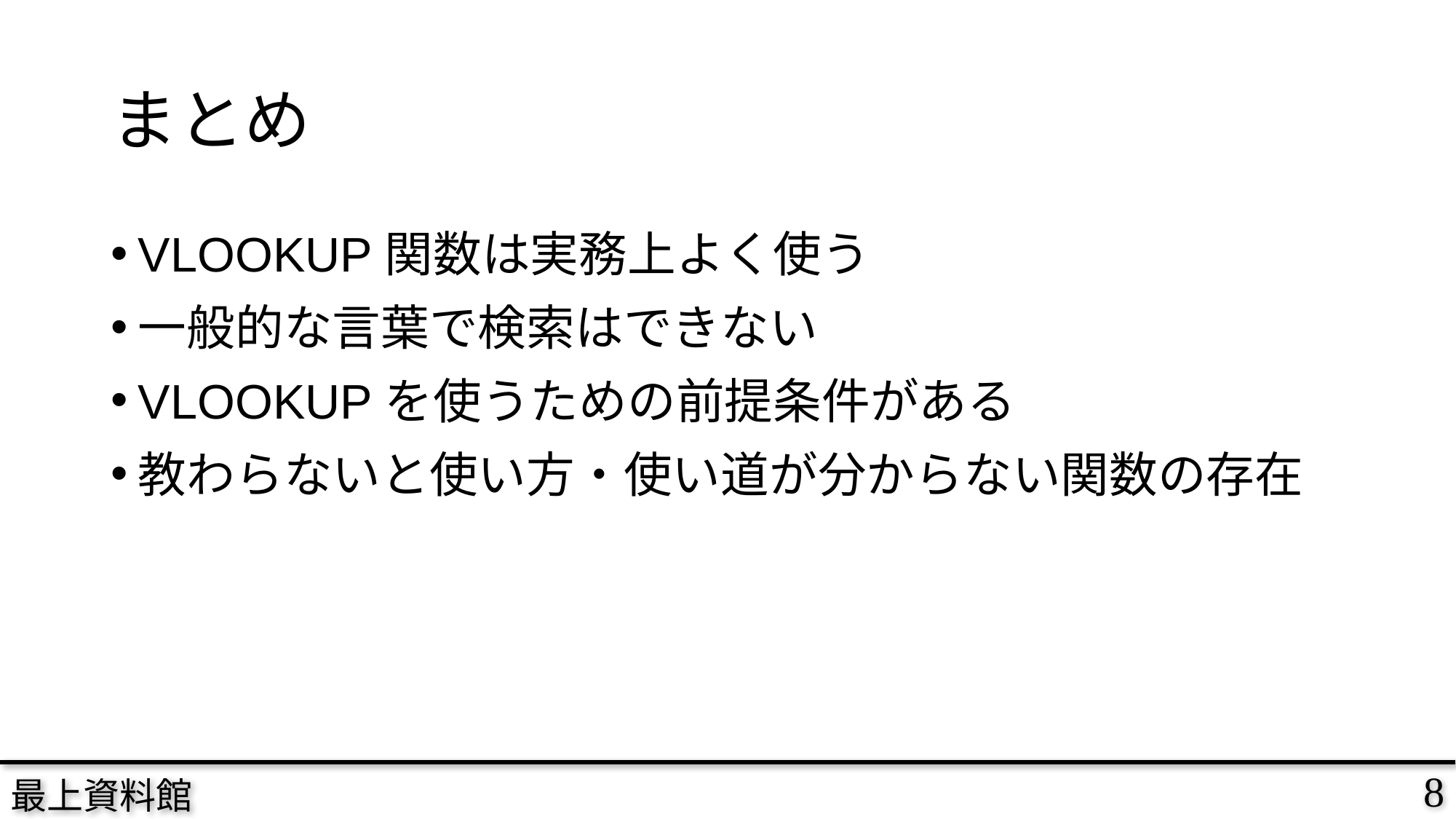

# まとめ
VLOOKUP関数は実務上よく使う
一般的な言葉で検索はできない
VLOOKUPを使うための前提条件がある
教わらないと使い方・使い道が分からない関数の存在